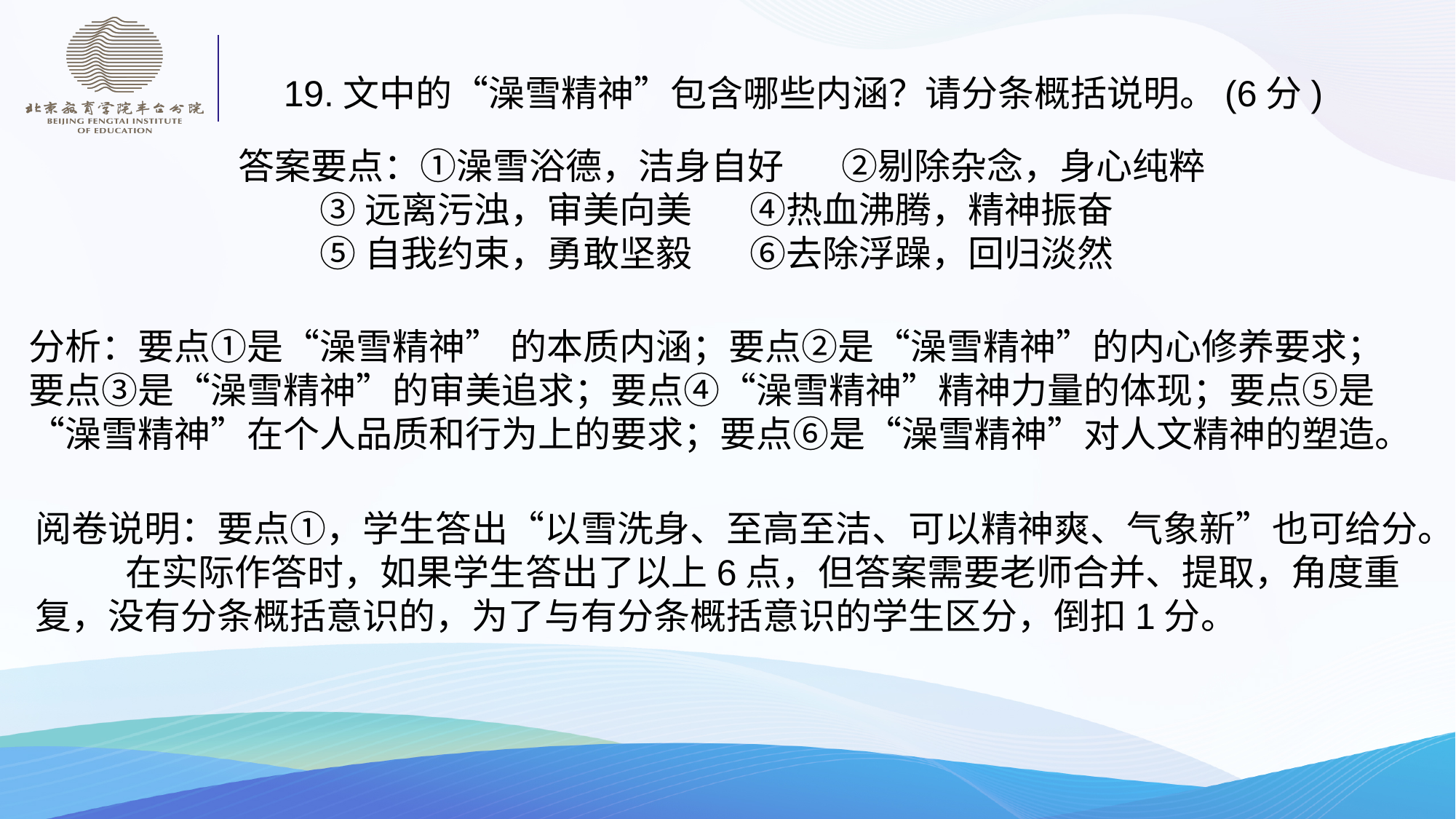

19.文中的“澡雪精神”包含哪些内涵？请分条概括说明。(6分)
答案要点：①澡雪浴德，洁身自好       ②剔除杂念，身心纯粹
          ③远离污浊，审美向美       ④热血沸腾，精神振奋
          ⑤自我约束，勇敢坚毅       ⑥去除浮躁，回归淡然
分析：要点①是“澡雪精神” 的本质内涵；要点②是“澡雪精神”的内心修养要求；要点③是“澡雪精神”的审美追求；要点④“澡雪精神”精神力量的体现；要点⑤是“澡雪精神”在个人品质和行为上的要求；要点⑥是“澡雪精神”对人文精神的塑造。
阅卷说明：要点①，学生答出“以雪洗身、至高至洁、可以精神爽、气象新”也可给分。
          在实际作答时，如果学生答出了以上6点，但答案需要老师合并、提取，角度重复，没有分条概括意识的，为了与有分条概括意识的学生区分，倒扣1分。